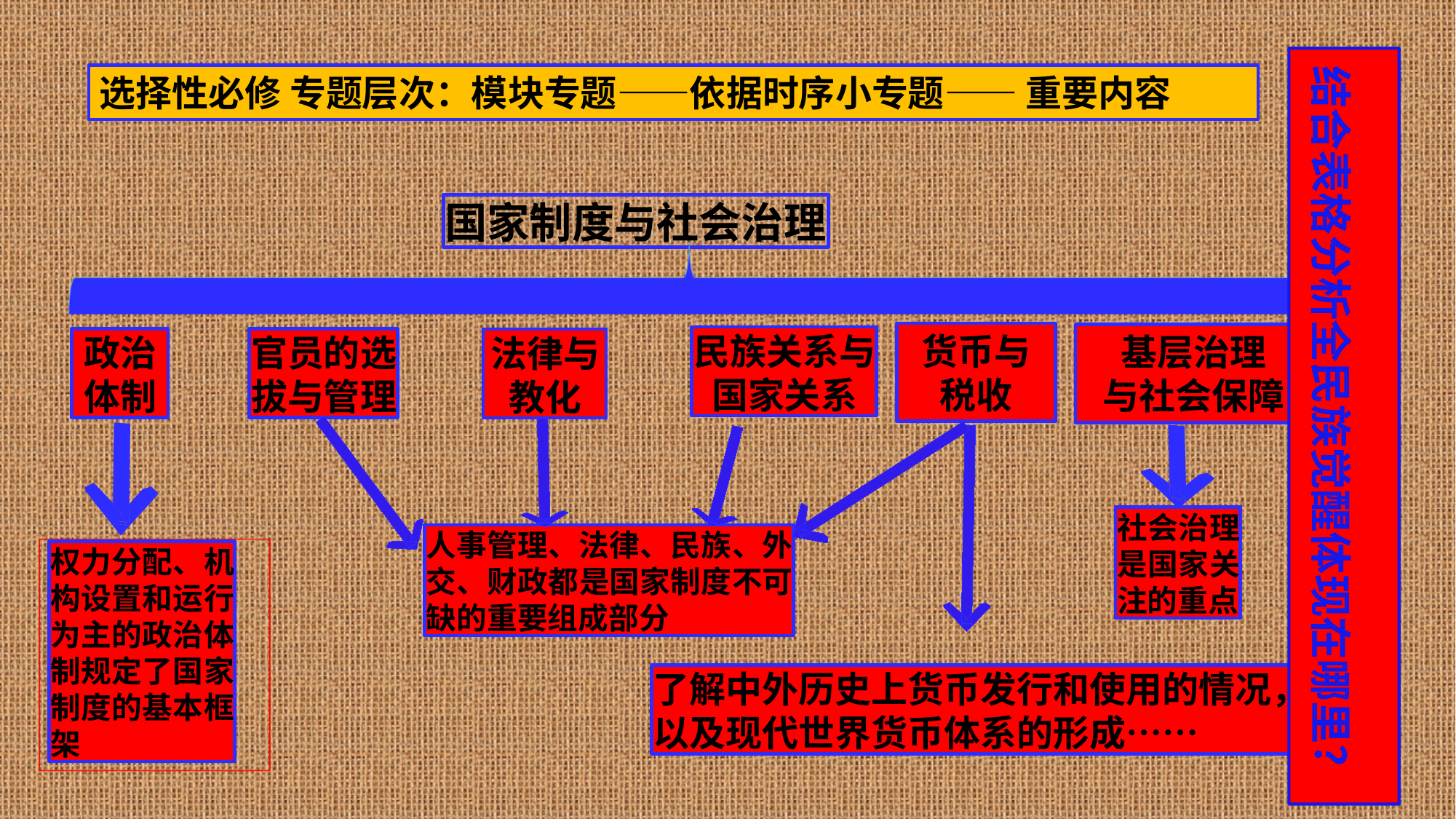

结合表格分析全民族觉醒体现在哪里？
选择性必修 专题层次：模块专题——依据时序小专题—— 重要内容
国家制度与社会治理
货币与税收
基层治理
与社会保障
民族关系与 国家关系
政治 体制
官员的选 拔与管理
法律与 教化

社会治理 是国家关 注的重点
人事管理、法律、民族、外 交、财政都是国家制度不可 缺的重要组成部分

权力分配、机 构设置和运行 为主的政治体 制规定了国家 制度的基本框 架
了解中外历史上货币发行和使用的情况， 以及现代世界货币体系的形成……